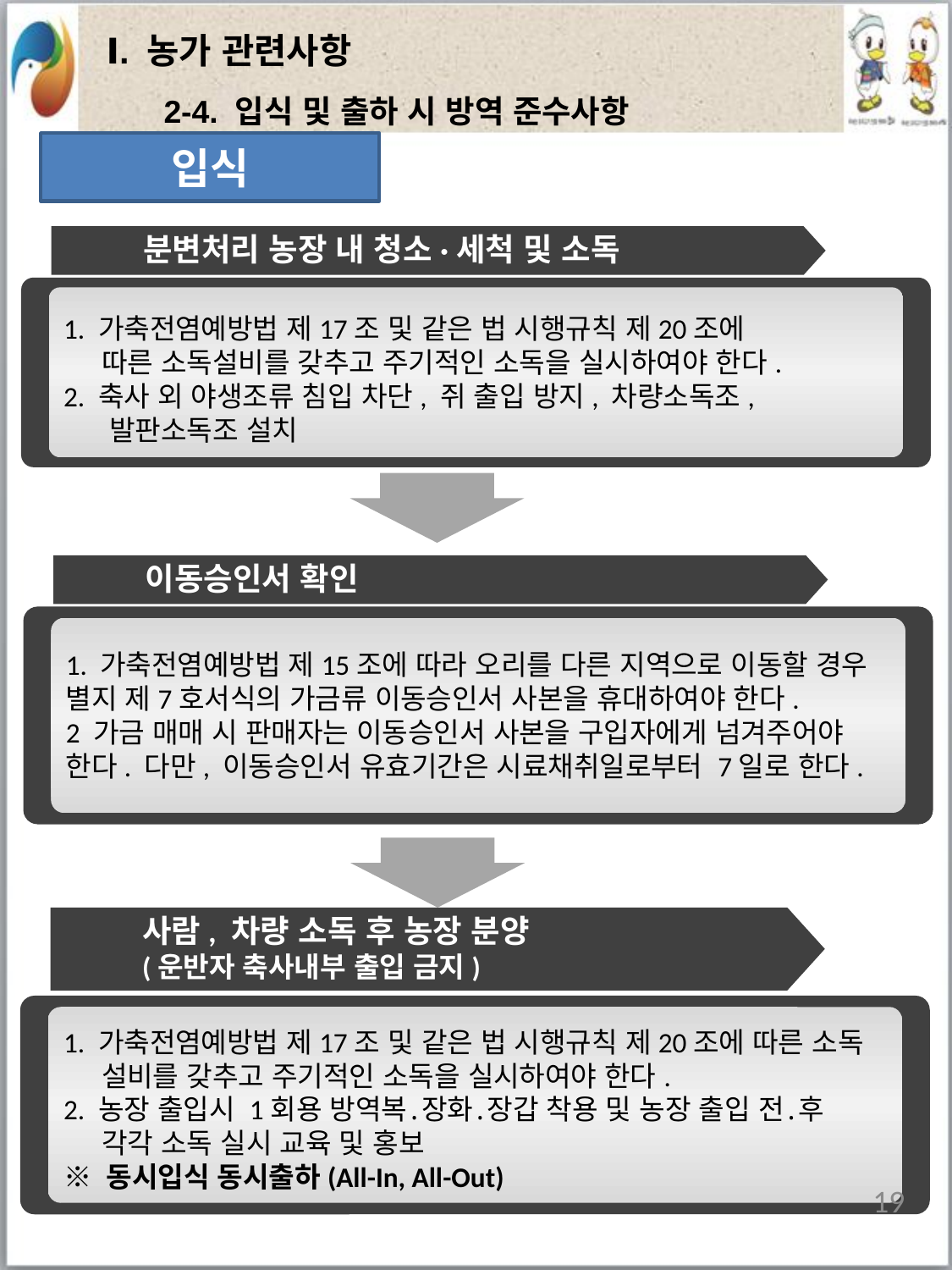

| Ⅰ. 농가 관련사항 |
| --- |
2-4. 입식 및 출하 시 방역 준수사항
입식
분변처리 농장 내 청소·세척 및 소독

1. 가축전염예방법 제17조 및 같은 법 시행규칙 제20조에
    따른 소독설비를 갖추고 주기적인 소독을 실시하여야 한다.
2. 축사 외 야생조류 침입 차단, 쥐 출입 방지, 차량소독조,
     발판소독조 설치

이동승인서 확인

1. 가축전염예방법 제15조에 따라 오리를 다른 지역으로 이동할 경우 별지 제7호서식의 가금류 이동승인서 사본을 휴대하여야 한다.
2 가금 매매 시 판매자는 이동승인서 사본을 구입자에게 넘겨주어야 한다. 다만, 이동승인서 유효기간은 시료채취일로부터 7일로 한다.

사람, 차량 소독 후 농장 분양
(운반자 축사내부 출입 금지)

1. 가축전염예방법 제17조 및 같은 법 시행규칙 제20조에 따른 소독
    설비를 갖추고 주기적인 소독을 실시하여야 한다.
2. 농장 출입시 1회용 방역복․장화․장갑 착용 및 농장 출입 전․후
    각각 소독 실시 교육 및 홍보
※ 동시입식 동시출하(All-In, All-Out)
19